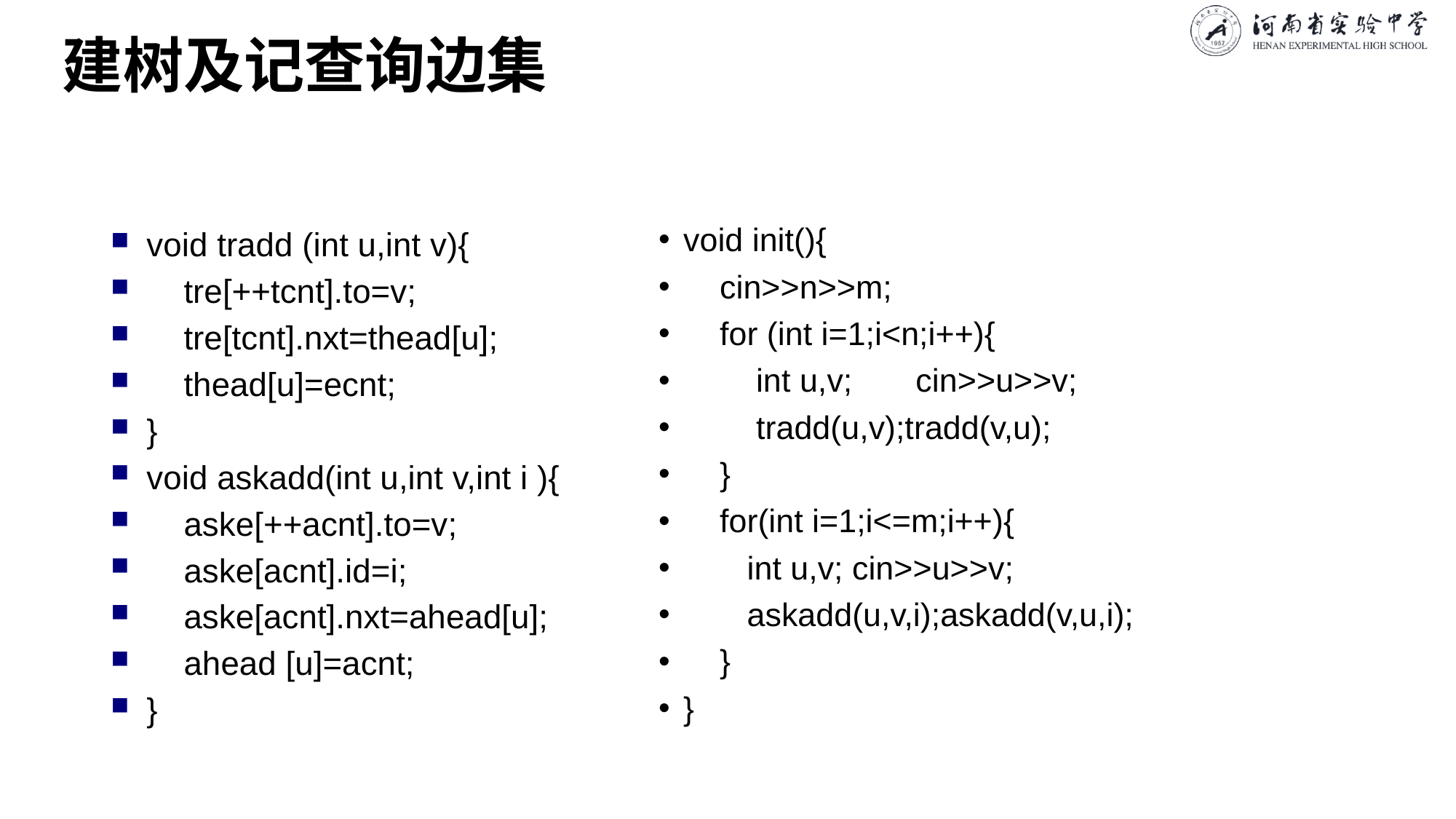

# 建树及记查询边集
void tradd (int u,int v){
    tre[++tcnt].to=v;
    tre[tcnt].nxt=thead[u];
    thead[u]=ecnt;
}
void askadd(int u,int v,int i ){
    aske[++acnt].to=v;
    aske[acnt].id=i;
    aske[acnt].nxt=ahead[u];
    ahead [u]=acnt;
}
void init(){
    cin>>n>>m;
    for (int i=1;i<n;i++){
        int u,v;       cin>>u>>v;
        tradd(u,v);tradd(v,u);
    }
    for(int i=1;i<=m;i++){
       int u,v; cin>>u>>v;
       askadd(u,v,i);askadd(v,u,i);
    }
}